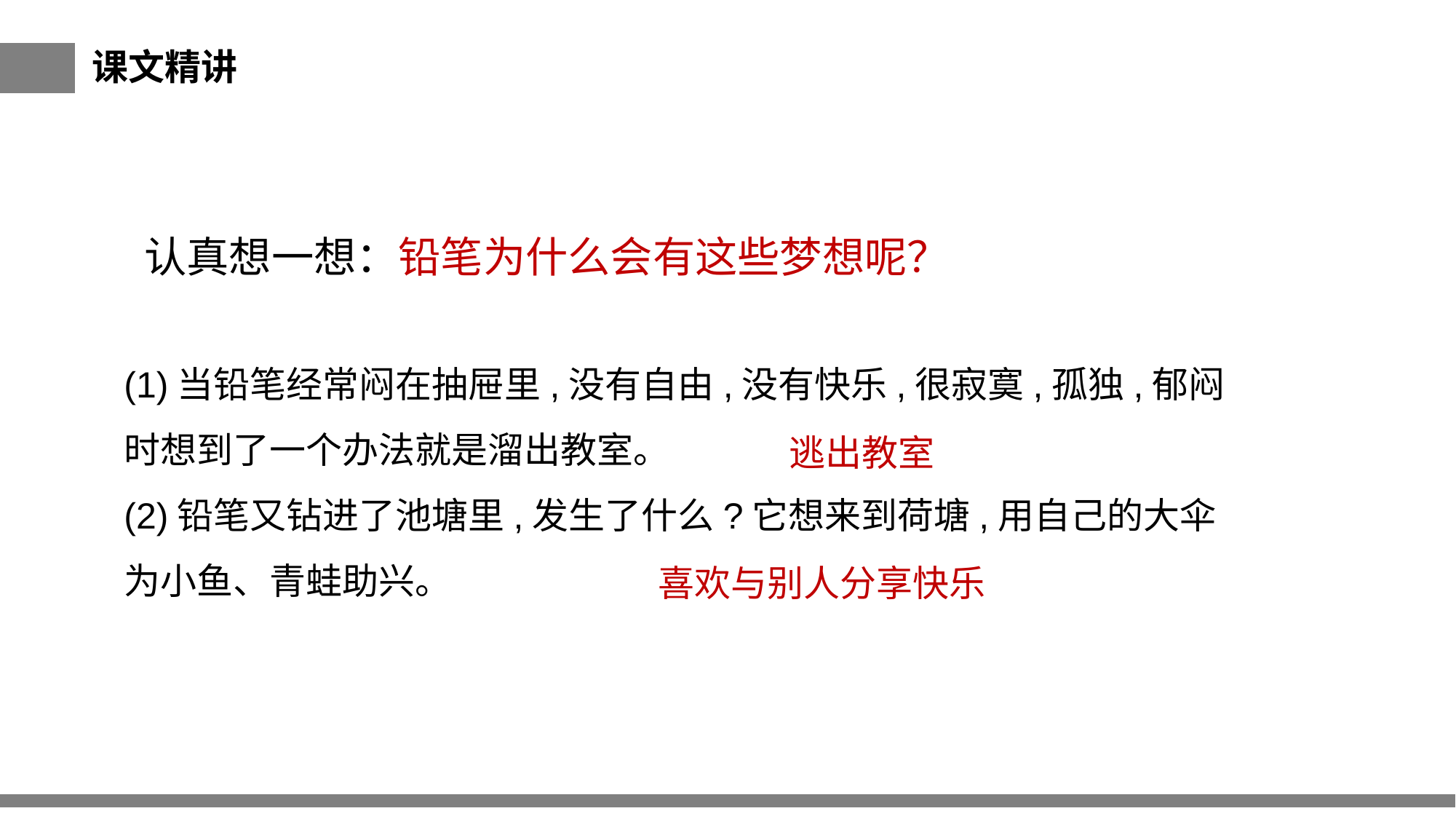

课文精讲
认真想一想：铅笔为什么会有这些梦想呢？
(1)当铅笔经常闷在抽屉里,没有自由,没有快乐,很寂寞,孤独,郁闷时想到了一个办法就是溜出教室。
(2)铅笔又钻进了池塘里,发生了什么?它想来到荷塘,用自己的大伞为小鱼、青蛙助兴。
逃出教室
喜欢与别人分享快乐